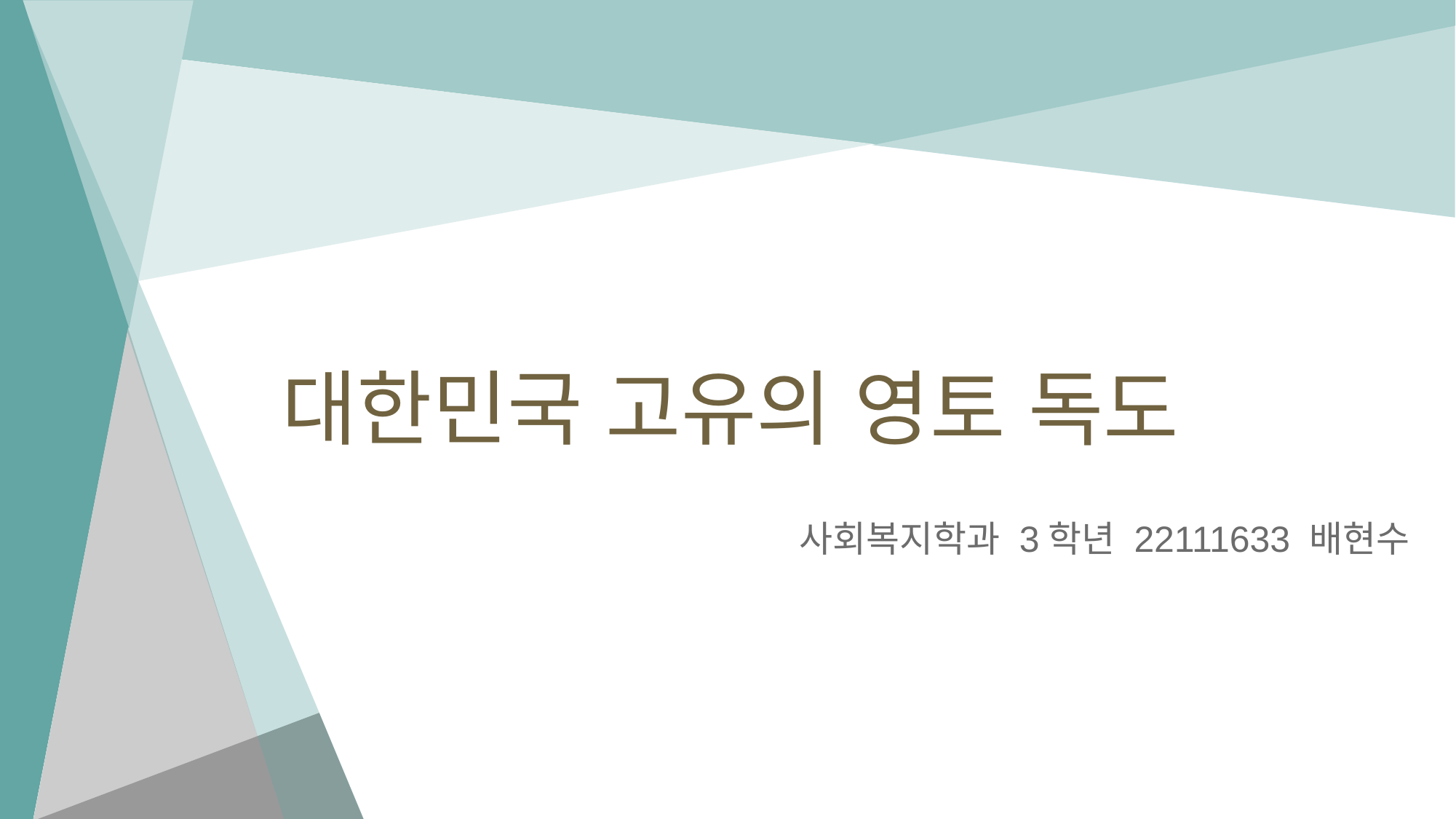

# 대한민국 고유의 영토 독도
사회복지학과 3학년 22111633 배현수